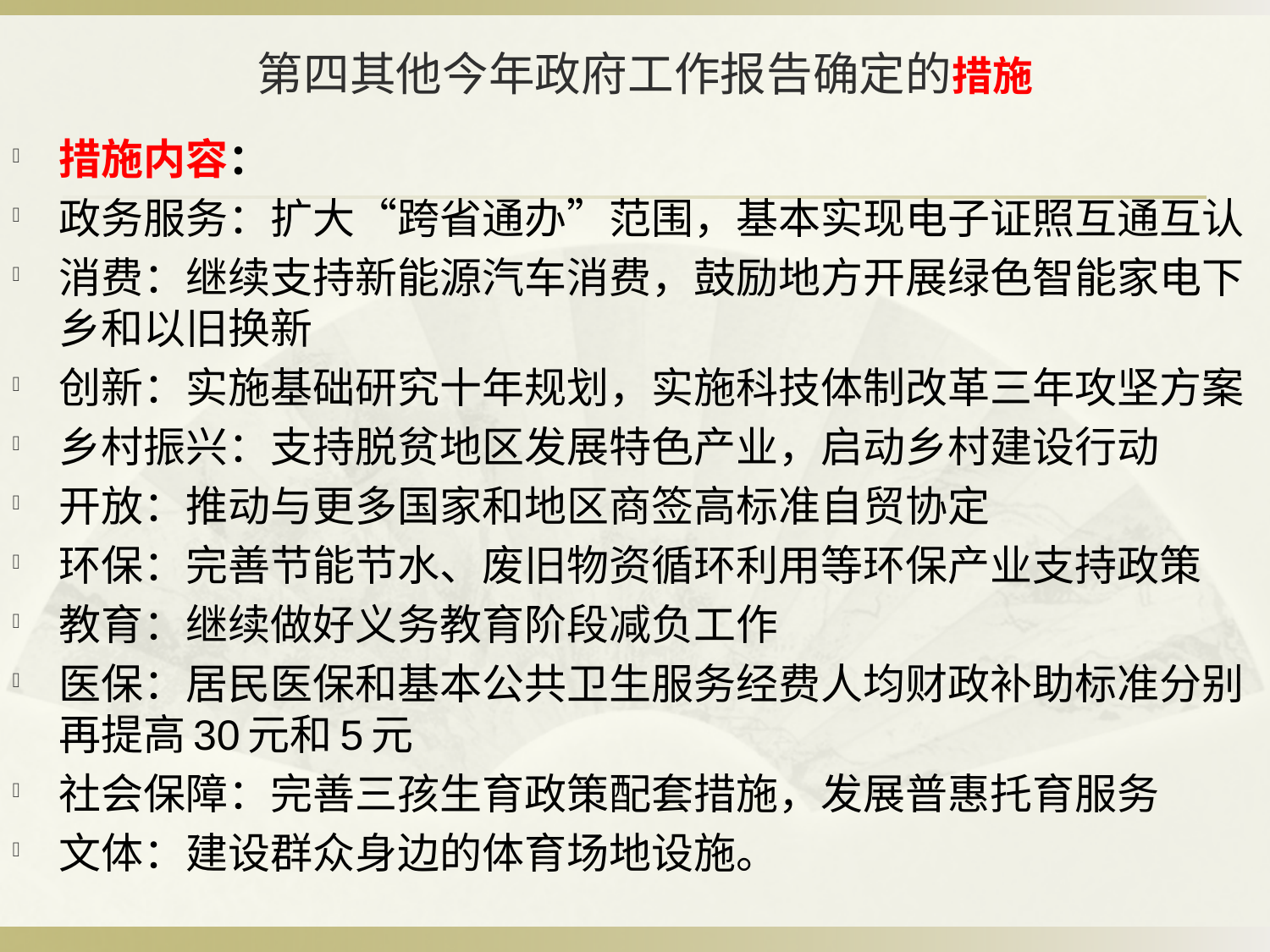

# 第四其他今年政府工作报告确定的措施
措施内容：
政务服务：扩大“跨省通办”范围，基本实现电子证照互通互认
消费：继续支持新能源汽车消费，鼓励地方开展绿色智能家电下乡和以旧换新
创新：实施基础研究十年规划，实施科技体制改革三年攻坚方案
乡村振兴：支持脱贫地区发展特色产业，启动乡村建设行动
开放：推动与更多国家和地区商签高标准自贸协定
环保：完善节能节水、废旧物资循环利用等环保产业支持政策
教育：继续做好义务教育阶段减负工作
医保：居民医保和基本公共卫生服务经费人均财政补助标准分别再提高30元和5元
社会保障：完善三孩生育政策配套措施，发展普惠托育服务
文体：建设群众身边的体育场地设施。